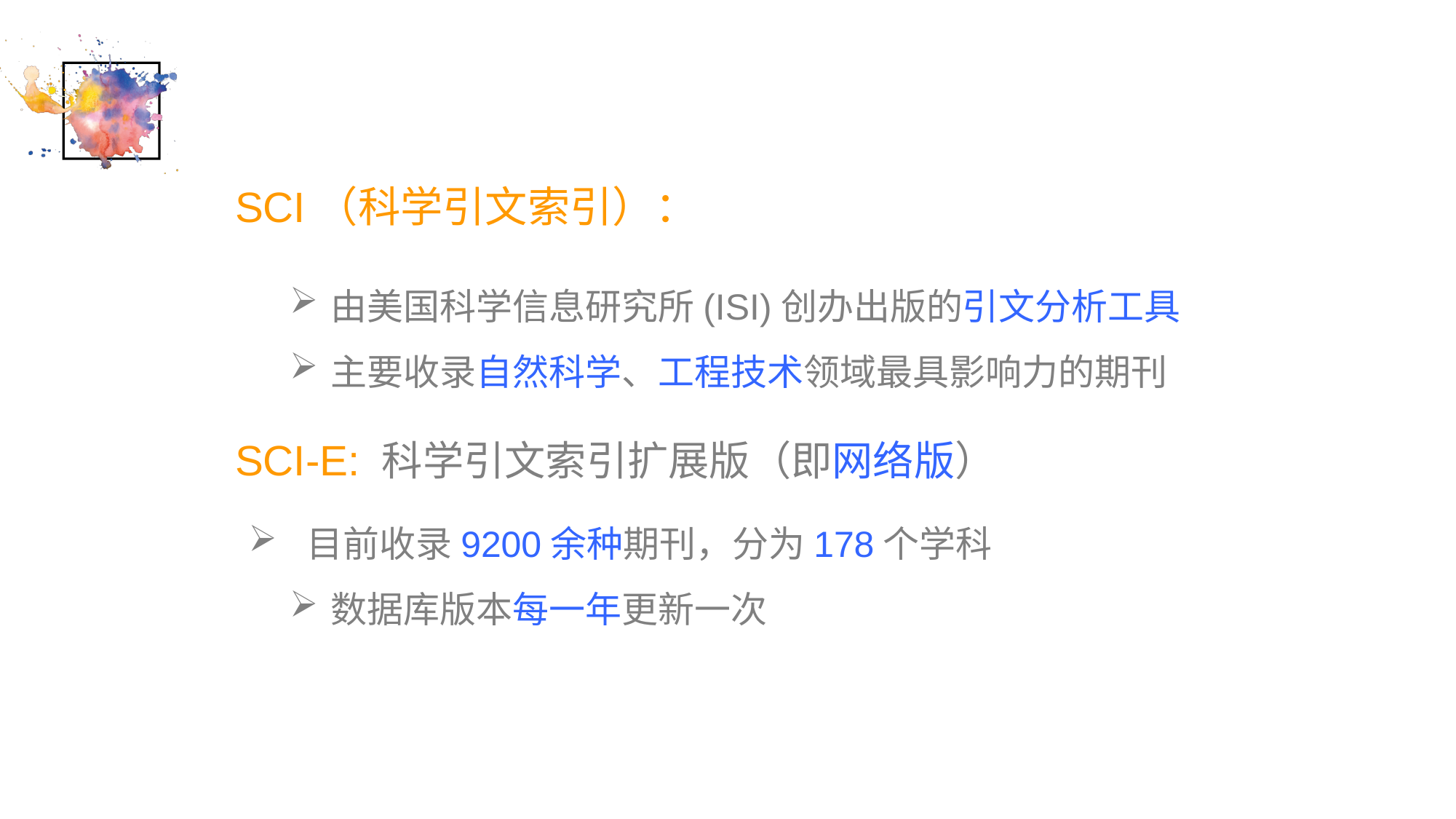

SCI（科学引文索引）：
由美国科学信息研究所(ISI)创办出版的引文分析工具
主要收录自然科学、工程技术领域最具影响力的期刊
SCI-E: 科学引文索引扩展版（即网络版）
 目前收录9200余种期刊，分为178个学科
数据库版本每一年更新一次